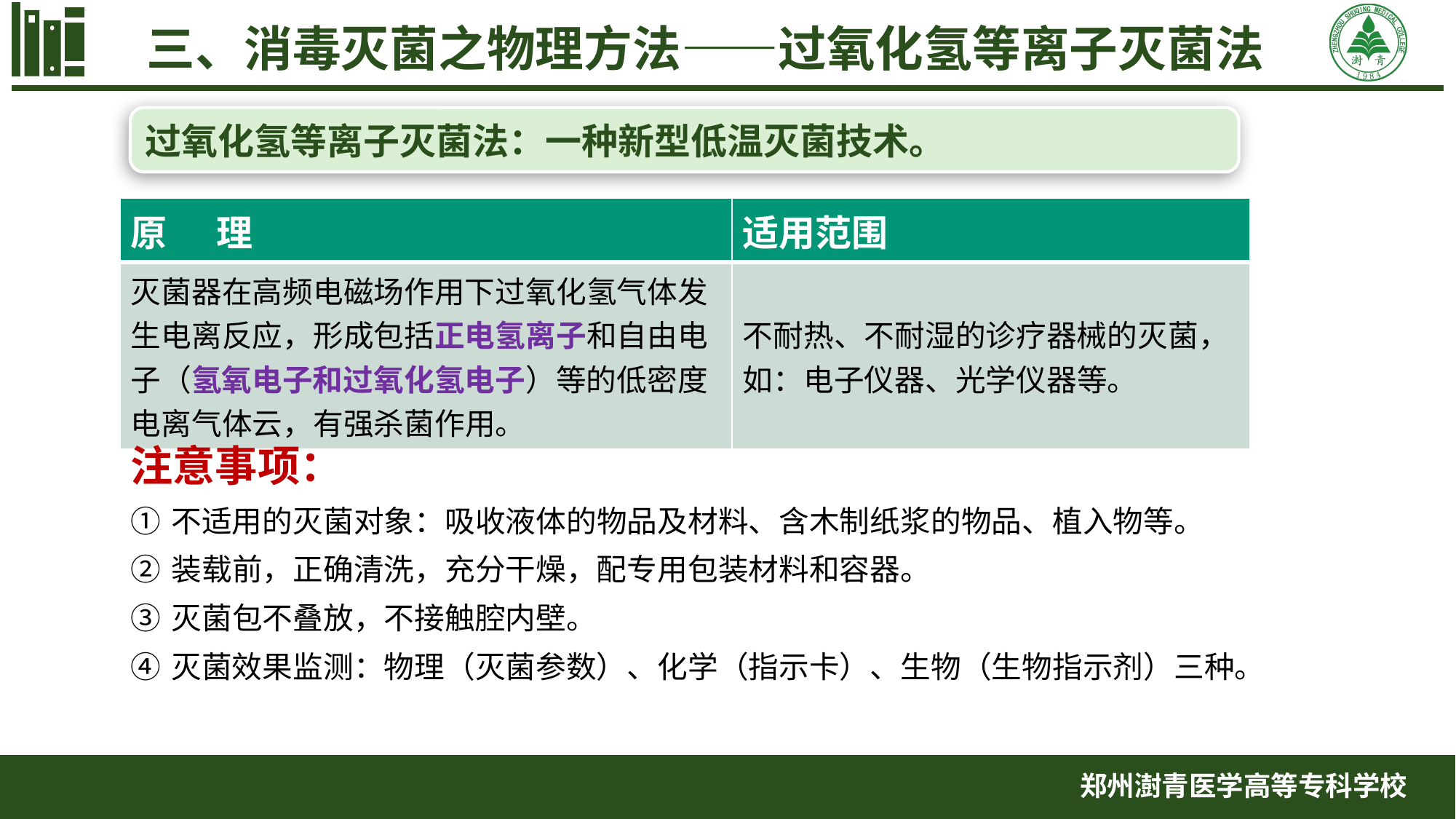

三、消毒灭菌之物理方法——过氧化氢等离子灭菌法

过氧化氢等离子灭菌法：一种新型低温灭菌技术。
| 原 理 | 适用范围 |
| --- | --- |
| 灭菌器在高频电磁场作用下过氧化氢气体发生电离反应，形成包括正电氢离子和自由电子（氢氧电子和过氧化氢电子）等的低密度电离气体云，有强杀菌作用。 | 不耐热、不耐湿的诊疗器械的灭菌，如：电子仪器、光学仪器等。 |
注意事项：
不适用的灭菌对象：吸收液体的物品及材料、含木制纸浆的物品、植入物等。
装载前，正确清洗，充分干燥，配专用包装材料和容器。
灭菌包不叠放，不接触腔内壁。
灭菌效果监测：物理（灭菌参数）、化学（指示卡）、生物（生物指示剂）三种。
郑州澍青医学高等专科学校